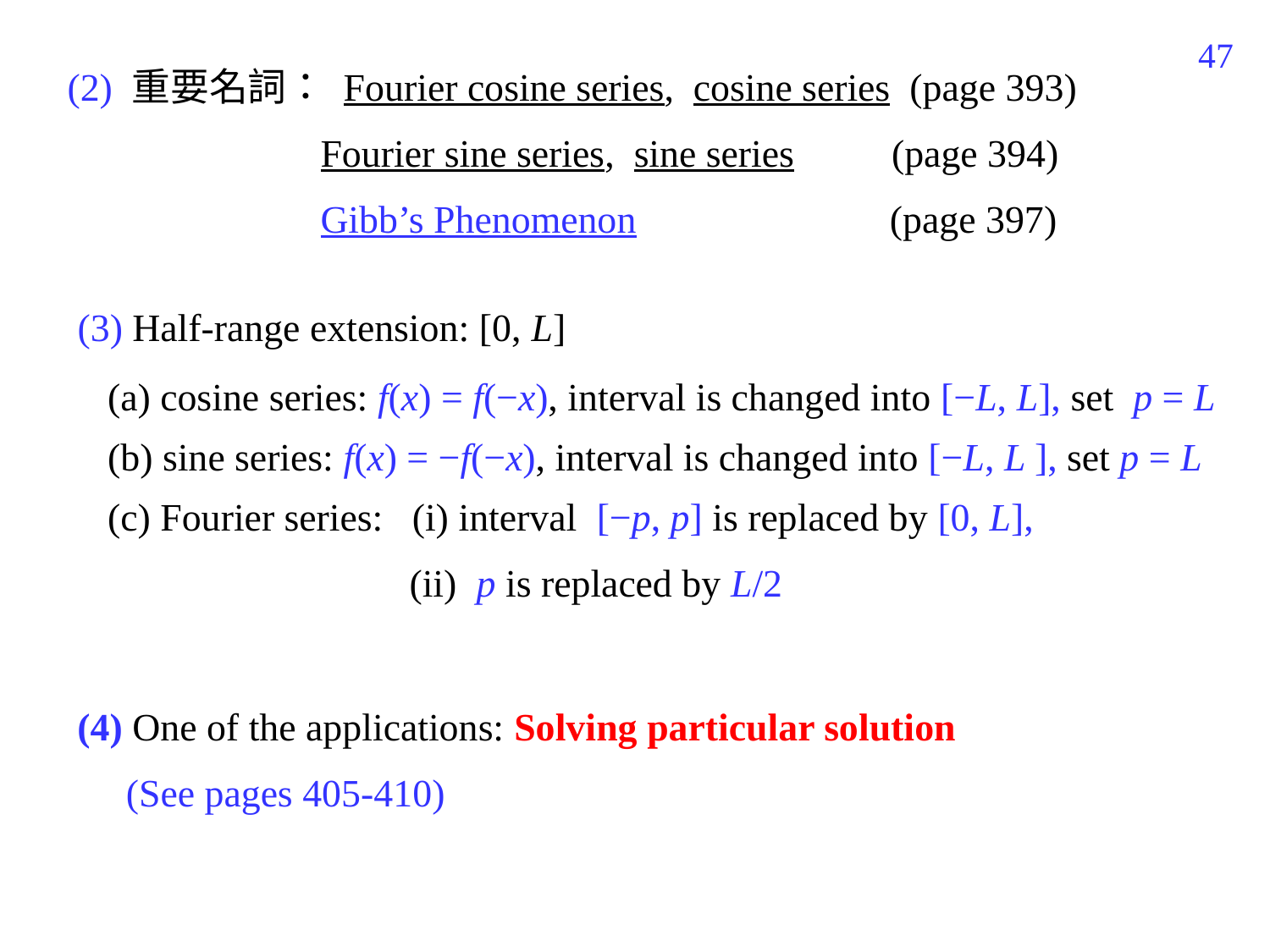

47
(2) 重要名詞： Fourier cosine series,  cosine series  (page 393)
                          Fourier sine series,  sine series          (page 394)
                          Gibb’s Phenomenon                          (page 397)

(3) Half-range extension: [0, L]
(a) cosine series: f(x) = f(−x), interval is changed into [−L, L], set  p = L
(b) sine series: f(x) = −f(−x), interval is changed into [−L, L ], set p = L
(c) Fourier series:   (i) interval  [−p, p] is replaced by [0, L],
                               (ii)  p is replaced by L/2
(4) One of the applications: Solving particular solution
     (See pages 405-410)